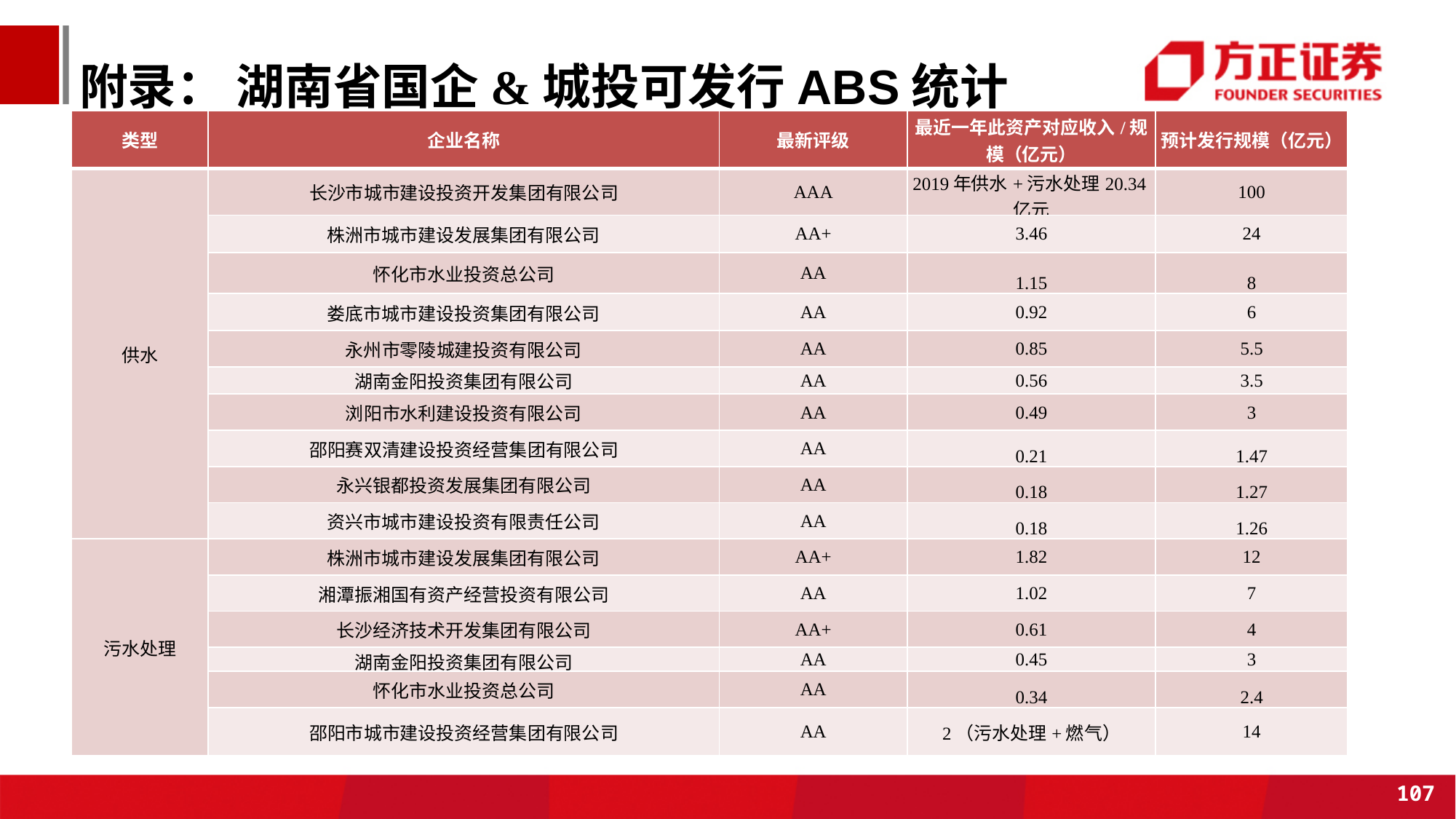

# 附录： 湖南省国企&城投可发行ABS统计
| 类型 | 企业名称 | 最新评级 | 最近一年此资产对应收入/规模（亿元） | 预计发行规模（亿元） |
| --- | --- | --- | --- | --- |
| 供水 | 长沙市城市建设投资开发集团有限公司 | AAA | 2019年供水+污水处理20.34亿元 | 100 |
|  | 株洲市城市建设发展集团有限公司 | AA+ | 3.46 | 24 |
|  | 怀化市水业投资总公司 | AA | 1.15 | 8 |
|  | 娄底市城市建设投资集团有限公司 | AA | 0.92 | 6 |
|  | 永州市零陵城建投资有限公司 | AA | 0.85 | 5.5 |
|  | 湖南金阳投资集团有限公司 | AA | 0.56 | 3.5 |
|  | 浏阳市水利建设投资有限公司 | AA | 0.49 | 3 |
|  | 邵阳赛双清建设投资经营集团有限公司 | AA | 0.21 | 1.47 |
|  | 永兴银都投资发展集团有限公司 | AA | 0.18 | 1.27 |
|  | 资兴市城市建设投资有限责任公司 | AA | 0.18 | 1.26 |
| 污水处理 | 株洲市城市建设发展集团有限公司 | AA+ | 1.82 | 12 |
|  | 湘潭振湘国有资产经营投资有限公司 | AA | 1.02 | 7 |
|  | 长沙经济技术开发集团有限公司 | AA+ | 0.61 | 4 |
|  | 湖南金阳投资集团有限公司 | AA | 0.45 | 3 |
|  | 怀化市水业投资总公司 | AA | 0.34 | 2.4 |
|  | 邵阳市城市建设投资经营集团有限公司 | AA | 2（污水处理+燃气） | 14 |
107